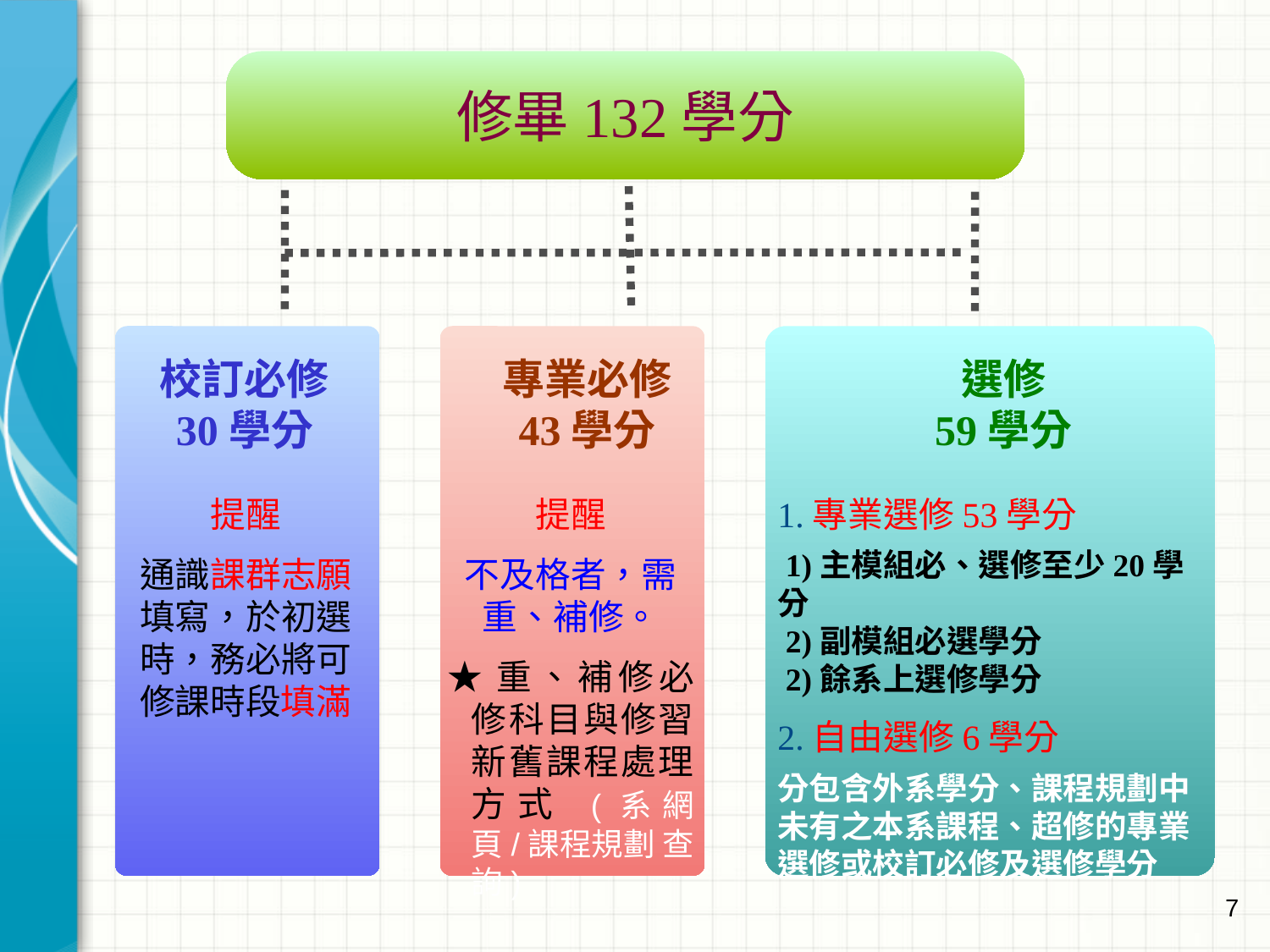

修畢132學分

校訂必修
30學分
專業必修
43學分
選修
59學分
提醒
通識課群志願填寫，於初選時，務必將可修課時段填滿
提醒
不及格者，需重、補修。
★重、補修必修科目與修習新舊課程處理方式 (系網頁/課程規劃 查詢)
1.專業選修53學分
 1)主模組必、選修至少20學分
 2)副模組必選學分
 2)餘系上選修學分
2.自由選修6學分
分包含外系學分、課程規劃中未有之本系課程、超修的專業選修或校訂必修及選修學分
7